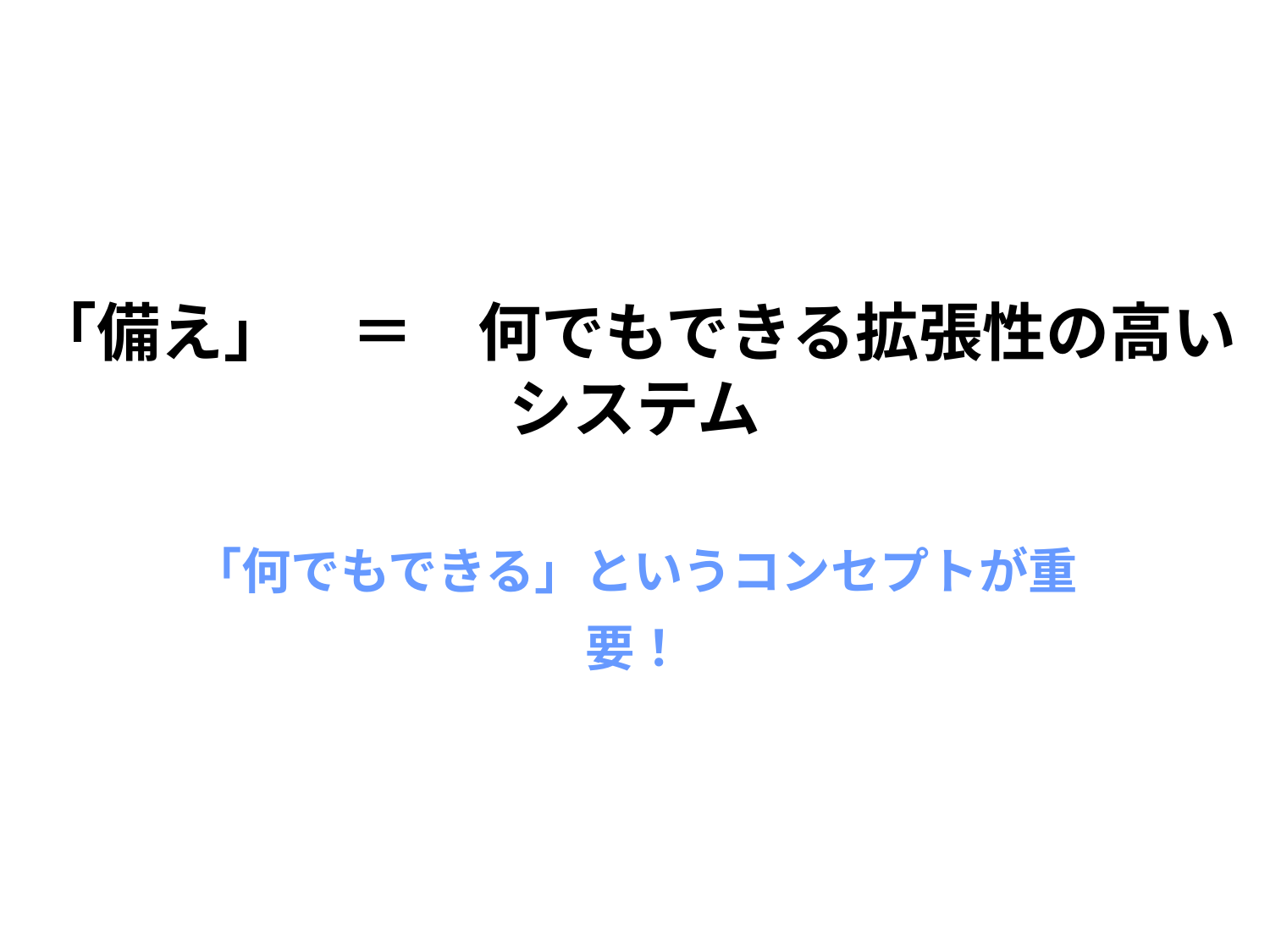

52
# 「備え」　＝　何でもできる拡張性の高いシステム
「何でもできる」というコンセプトが重要！